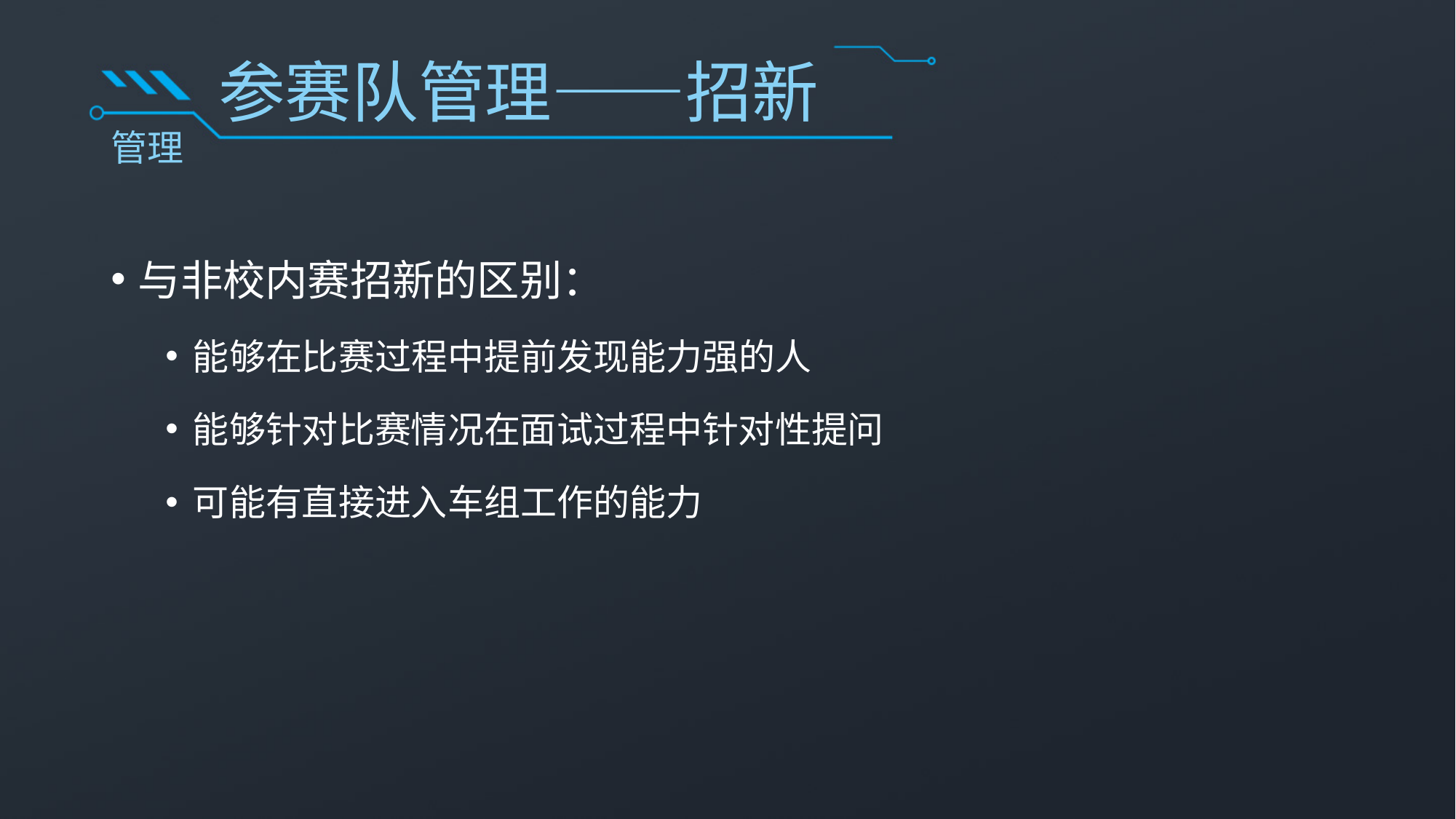

# 参赛队管理——招新
管理
与非校内赛招新的区别：
能够在比赛过程中提前发现能力强的人
能够针对比赛情况在面试过程中针对性提问
可能有直接进入车组工作的能力